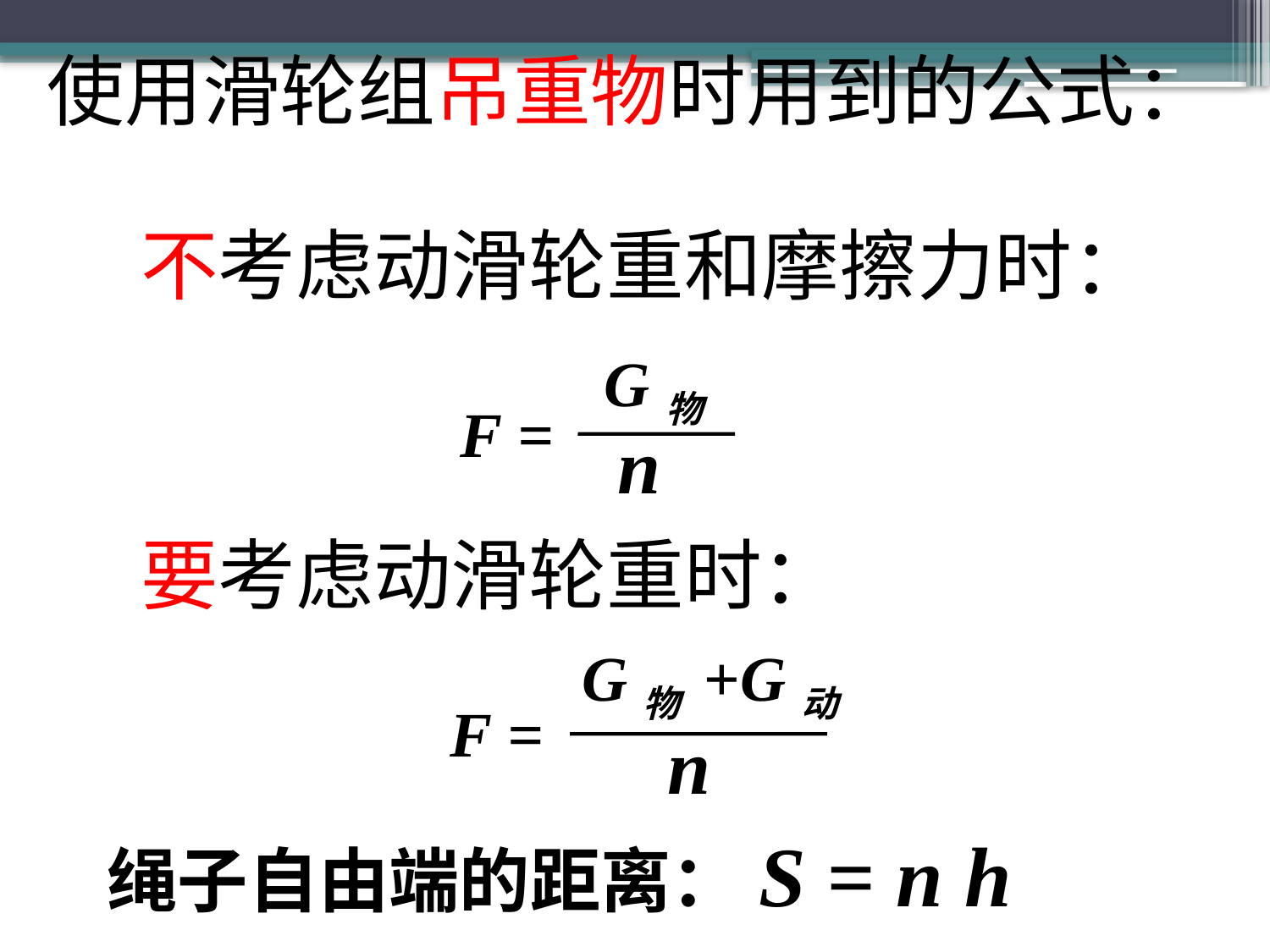

使用滑轮组吊重物时用到的公式：
不考虑动滑轮重和摩擦力时：
G物
F =

n

要考虑动滑轮重时：
G物 +G动
F =

n

绳子自由端的距离：S = n h